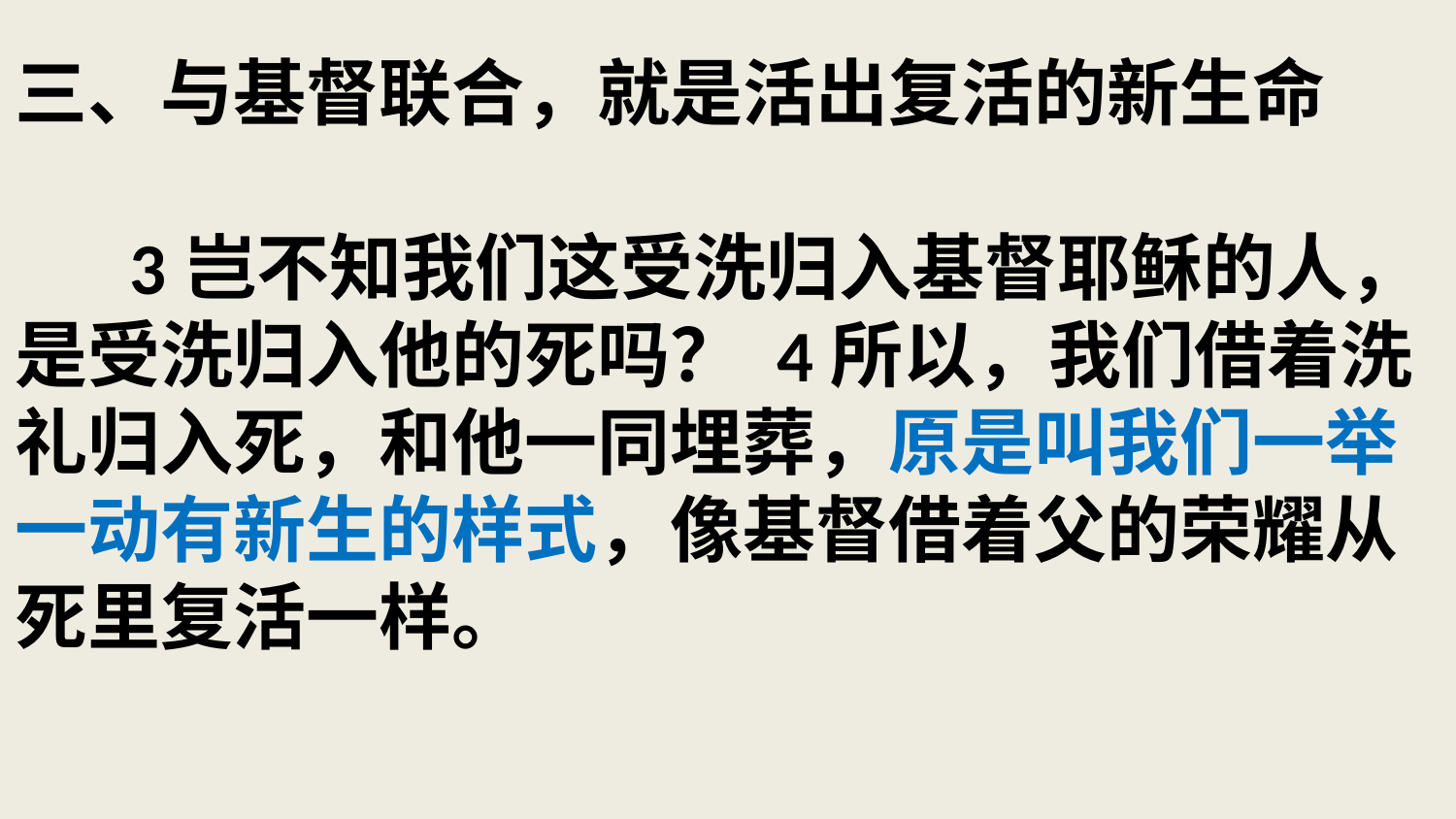

三、与基督联合，就是活出复活的新生命

       3岂不知我们这受洗归入基督耶稣的人，是受洗归入他的死吗？ 4所以，我们借着洗礼归入死，和他一同埋葬，原是叫我们一举一动有新生的样式，像基督借着父的荣耀从死里复活一样。